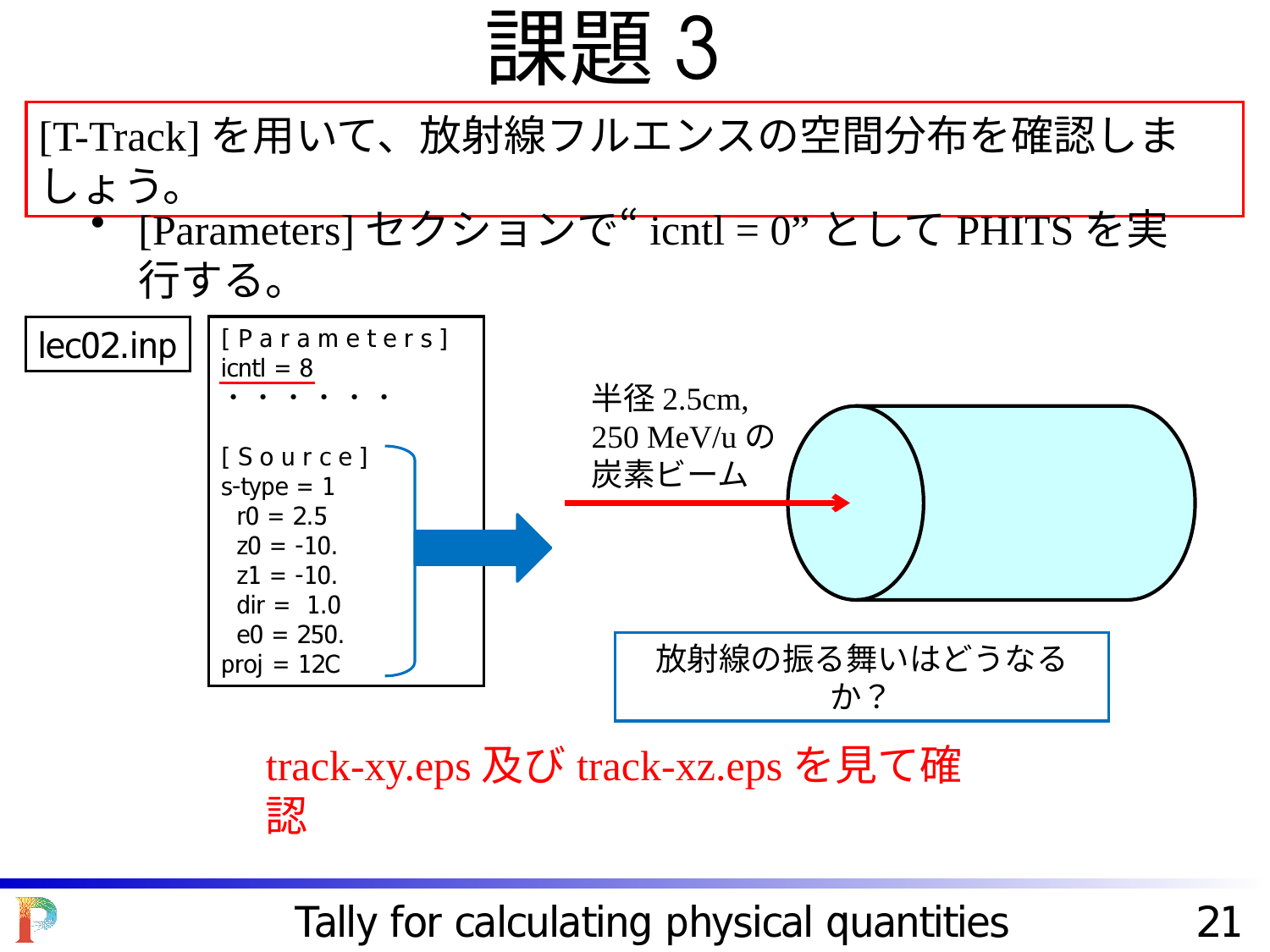

課題3
[T-Track]を用いて、放射線フルエンスの空間分布を確認しましょう。
[Parameters]セクションで“icntl = 0”としてPHITSを実行する。
lec02.inp
[ P a r a m e t e r s ]
icntl = 8
・ ・ ・ ・ ・ ・

[ S o u r c e ]
s-type = 1
  r0 = 2.5
  z0 = -10.
  z1 = -10.
  dir =  1.0
  e0 = 250.
proj = 12C
半径2.5cm,
250 MeV/uの
炭素ビーム

放射線の振る舞いはどうなるか？
track-xy.eps及びtrack-xz.epsを見て確認
Tally for calculating physical quantities